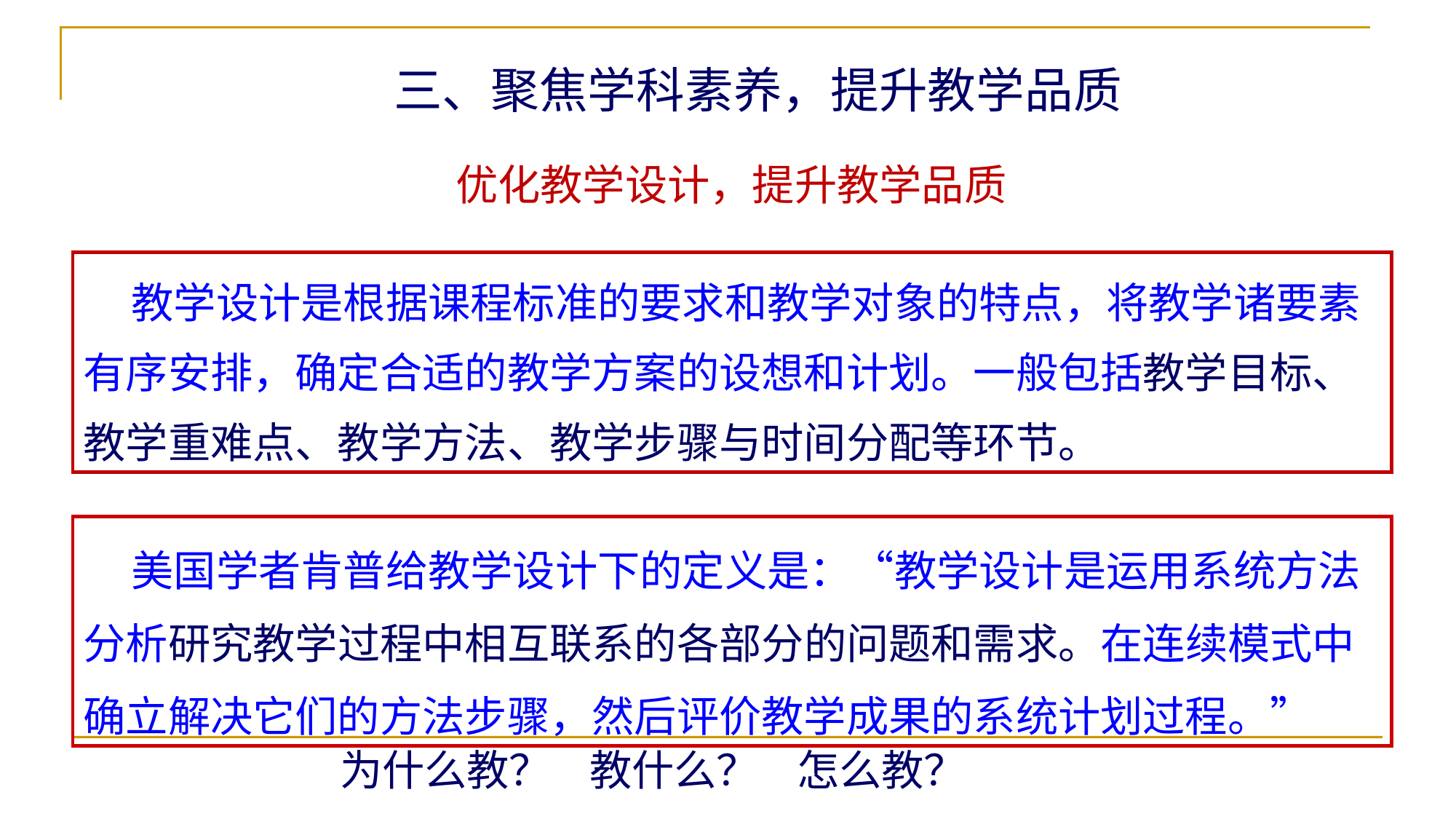

三、聚焦学科素养，提升教学品质
     优化教学设计，提升教学品质
    教学设计是根据课程标准的要求和教学对象的特点，将教学诸要素有序安排，确定合适的教学方案的设想和计划。一般包括教学目标、教学重难点、教学方法、教学步骤与时间分配等环节。
    美国学者肯普给教学设计下的定义是：“教学设计是运用系统方法分析研究教学过程中相互联系的各部分的问题和需求。在连续模式中确立解决它们的方法步骤，然后评价教学成果的系统计划过程。”
  为什么教？    教什么？    怎么教？